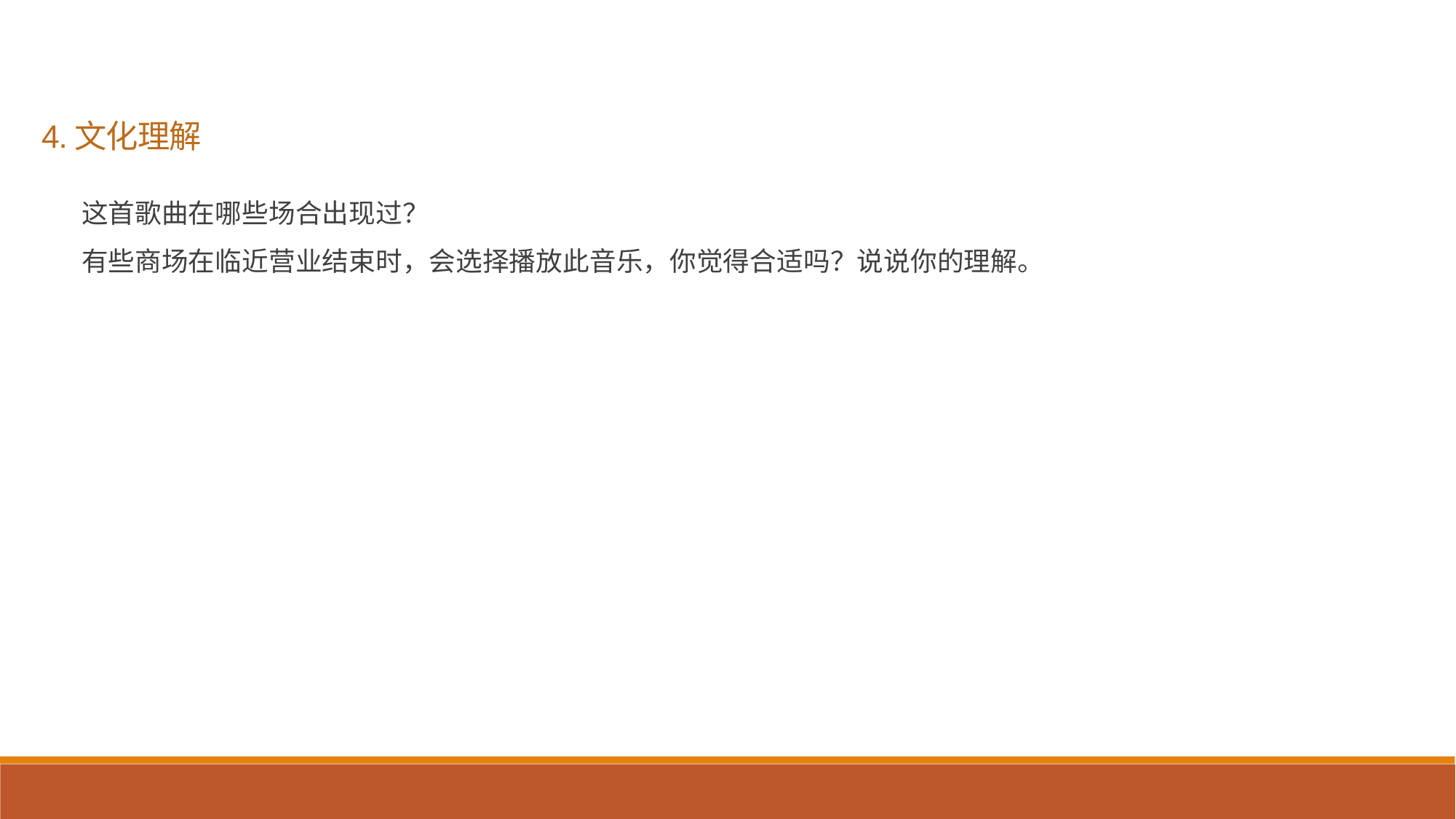

4.文化理解
这首歌曲在哪些场合出现过？
有些商场在临近营业结束时，会选择播放此音乐，你觉得合适吗？说说你的理解。